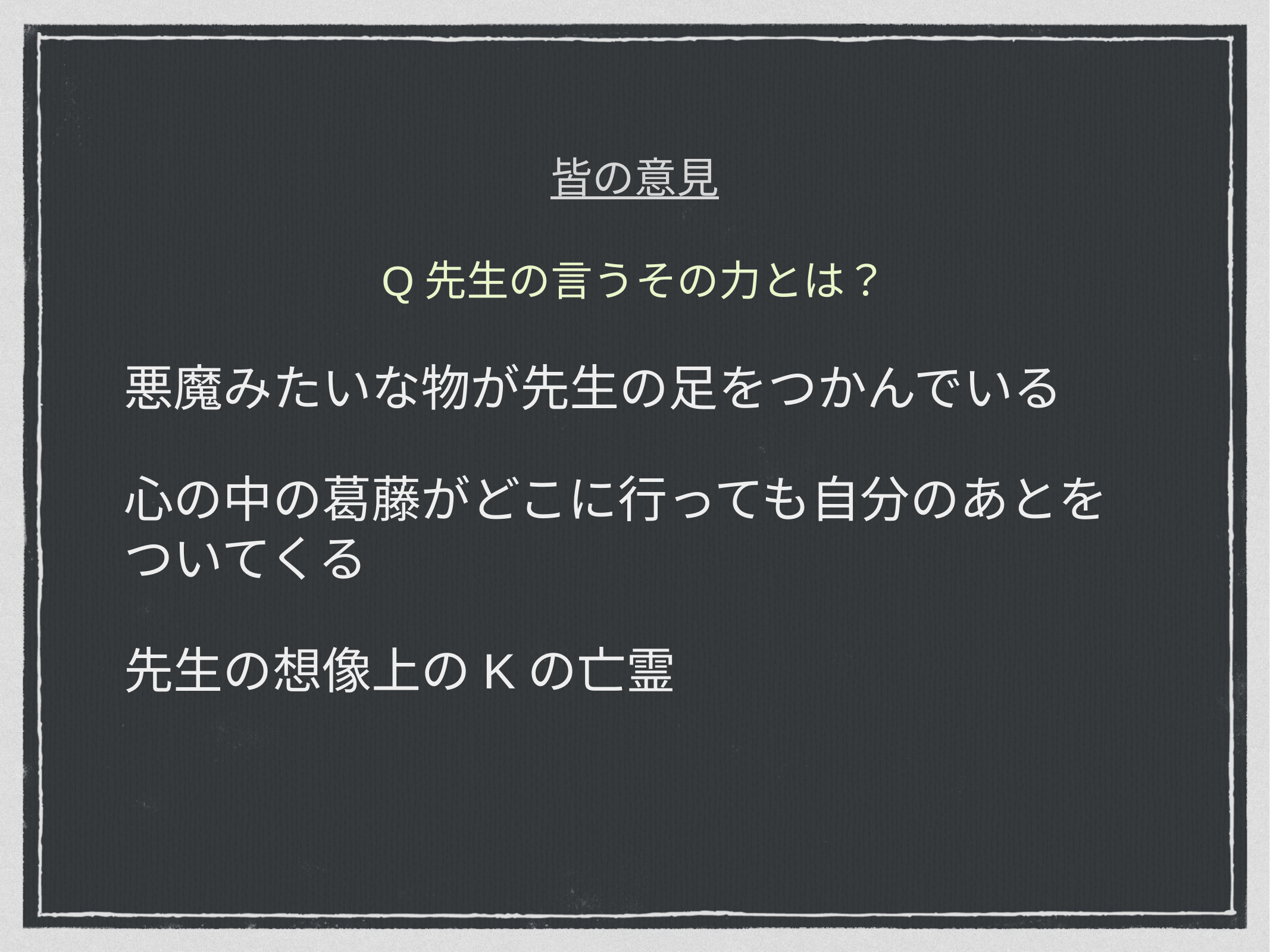

皆の意見
Q先生の言うその力とは？
悪魔みたいな物が先生の足をつかんでいる
心の中の葛藤がどこに行っても自分のあとをついてくる
先生の想像上のKの亡霊